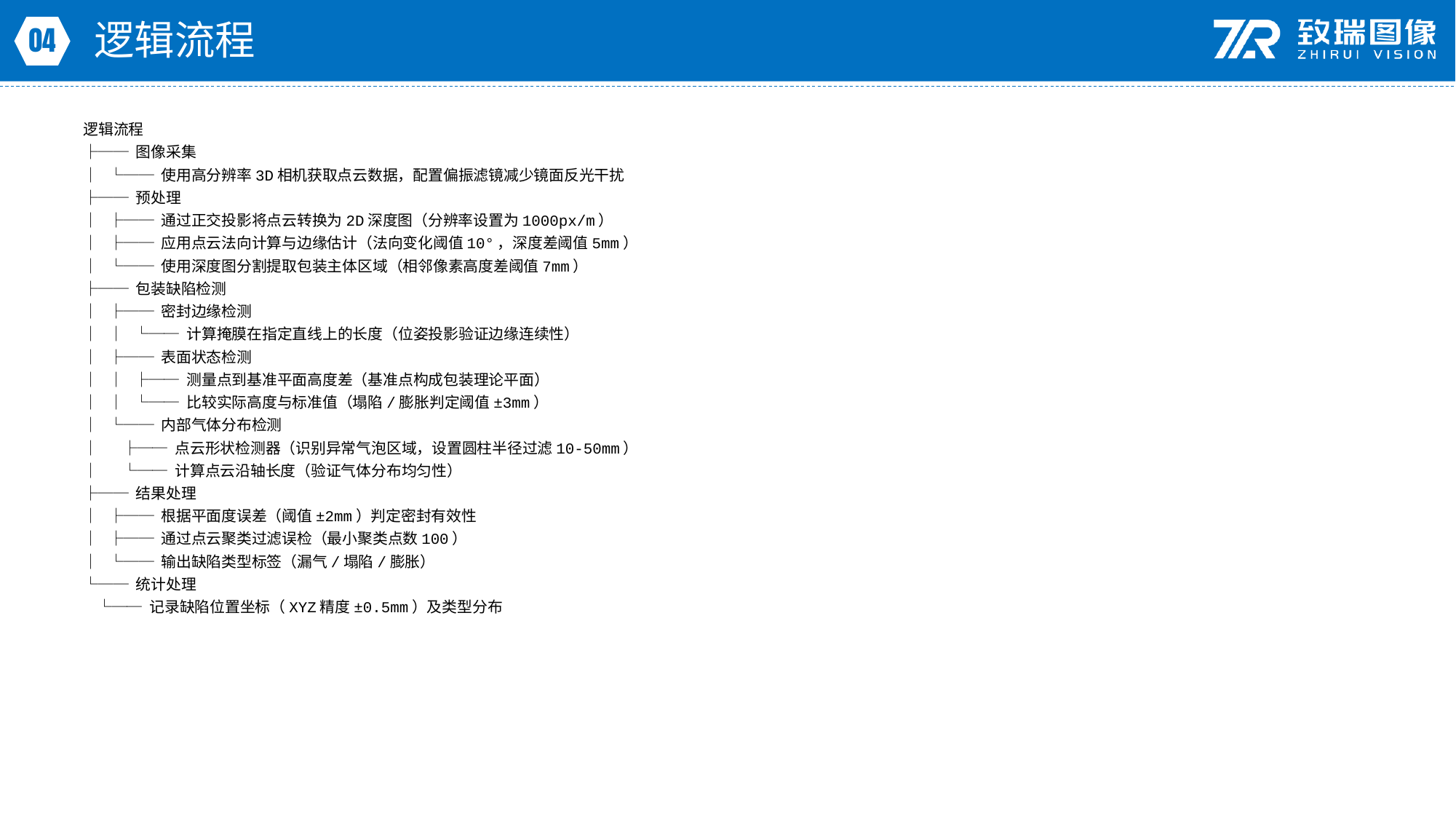

逻辑流程
04

逻辑流程
├── 图像采集
│   └── 使用高分辨率3D相机获取点云数据，配置偏振滤镜减少镜面反光干扰
├── 预处理
│   ├── 通过正交投影将点云转换为2D深度图（分辨率设置为1000px/m）
│   ├── 应用点云法向计算与边缘估计（法向变化阈值10°，深度差阈值5mm）
│   └── 使用深度图分割提取包装主体区域（相邻像素高度差阈值7mm）
├── 包装缺陷检测
│   ├── 密封边缘检测
│   │   └── 计算掩膜在指定直线上的长度（位姿投影验证边缘连续性）
│   ├── 表面状态检测
│   │   ├── 测量点到基准平面高度差（基准点构成包装理论平面）
│   │   └── 比较实际高度与标准值（塌陷/膨胀判定阈值±3mm）
│   └── 内部气体分布检测
│       ├── 点云形状检测器（识别异常气泡区域，设置圆柱半径过滤10-50mm）
│       └── 计算点云沿轴长度（验证气体分布均匀性）
├── 结果处理
│   ├── 根据平面度误差（阈值±2mm）判定密封有效性
│   ├── 通过点云聚类过滤误检（最小聚类点数100）
│   └── 输出缺陷类型标签（漏气/塌陷/膨胀）
└── 统计处理
    └── 记录缺陷位置坐标（XYZ精度±0.5mm）及类型分布